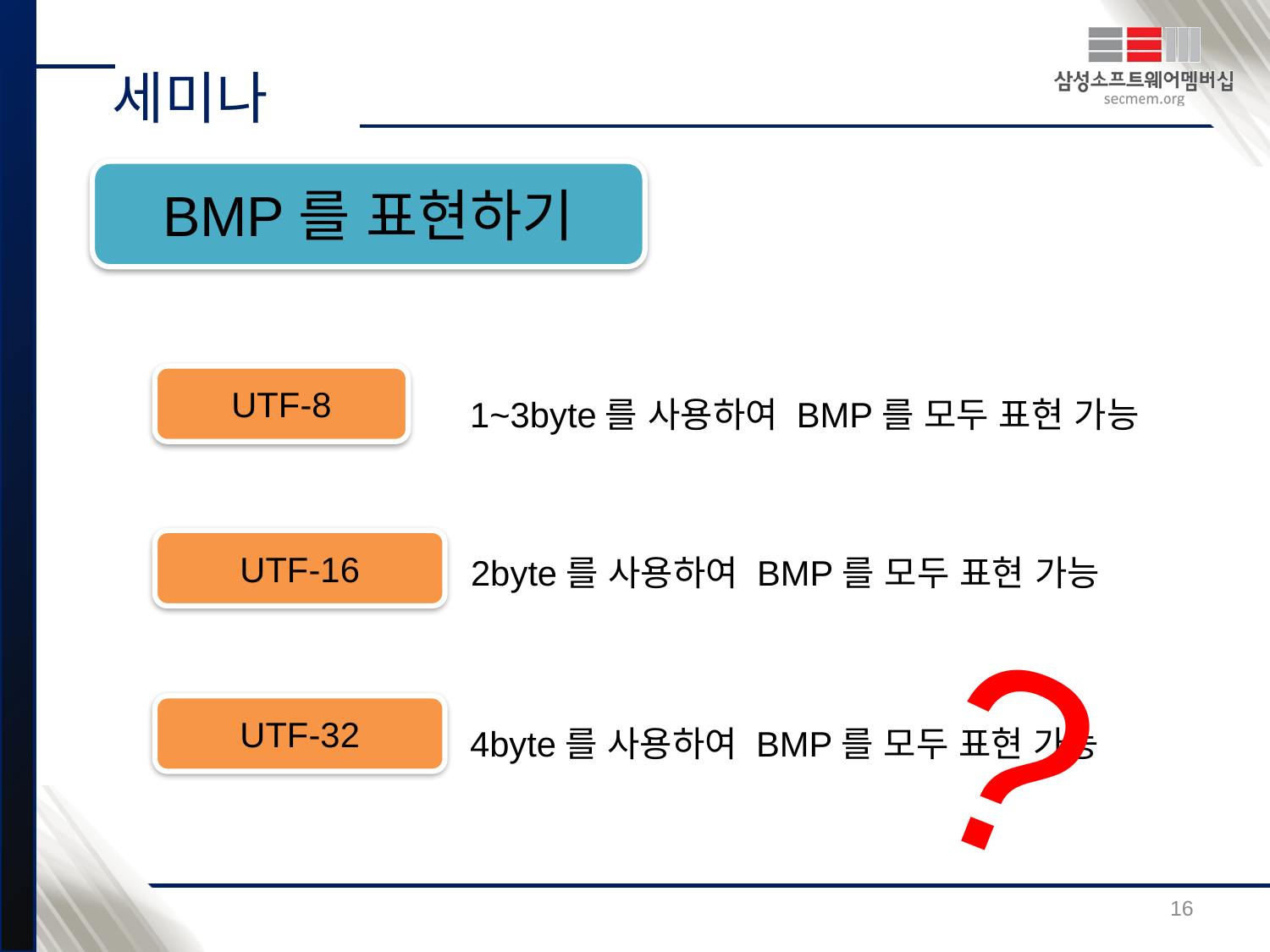

세미나
BMP를 표현하기
UTF-8
1~3byte를 사용하여 BMP를 모두 표현 가능
UTF-16
2byte를 사용하여 BMP를 모두 표현 가능
?
UTF-32
4byte를 사용하여 BMP를 모두 표현 가능
16